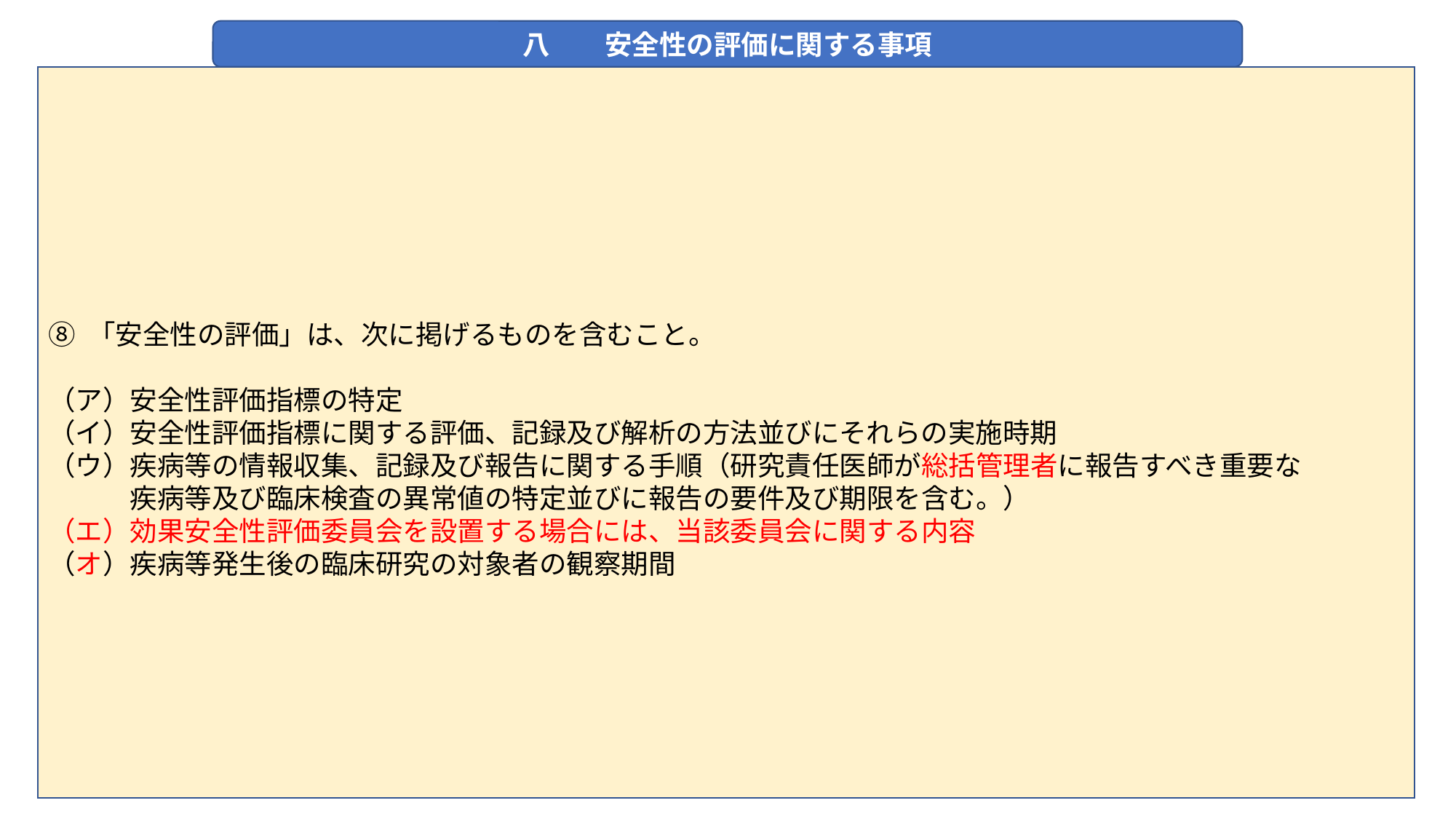

八　　安全性の評価に関する事項

⑧ 「安全性の評価」は、次に掲げるものを含むこと。

（ア）安全性評価指標の特定
（イ）安全性評価指標に関する評価、記録及び解析の方法並びにそれらの実施時期
（ウ）疾病等の情報収集、記録及び報告に関する手順（研究責任医師が総括管理者に報告すべき重要な
　　　疾病等及び臨床検査の異常値の特定並びに報告の要件及び期限を含む。）
（エ）効果安全性評価委員会を設置する場合には、当該委員会に関する内容
（オ）疾病等発生後の臨床研究の対象者の観察期間